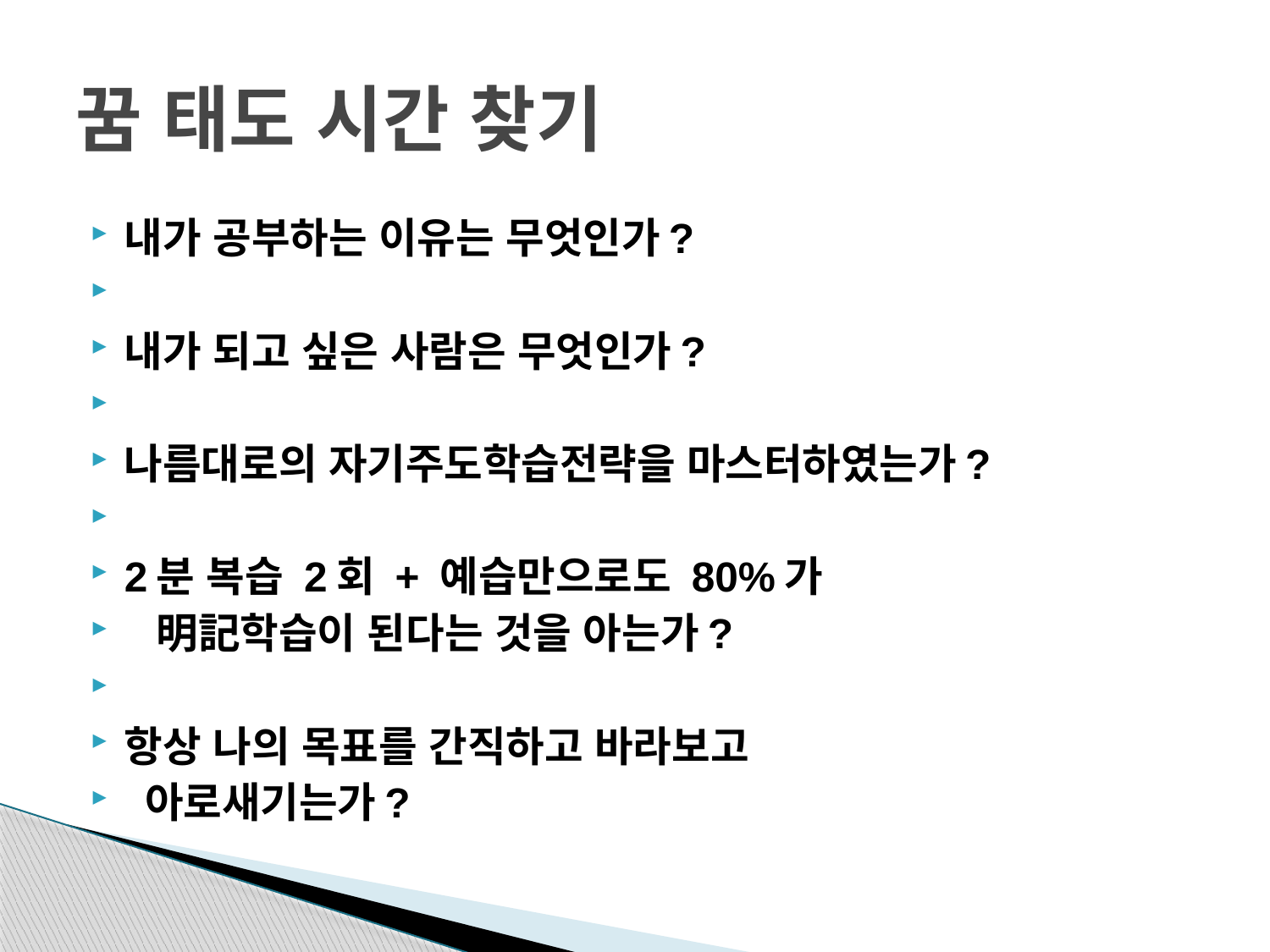

# 꿈 태도 시간 찾기
내가 공부하는 이유는 무엇인가?

내가 되고 싶은 사람은 무엇인가?

나름대로의 자기주도학습전략을 마스터하였는가?

2분 복습 2회 + 예습만으로도 80%가
  明記학습이 된다는 것을 아는가?

항상 나의 목표를 간직하고 바라보고
 아로새기는가?